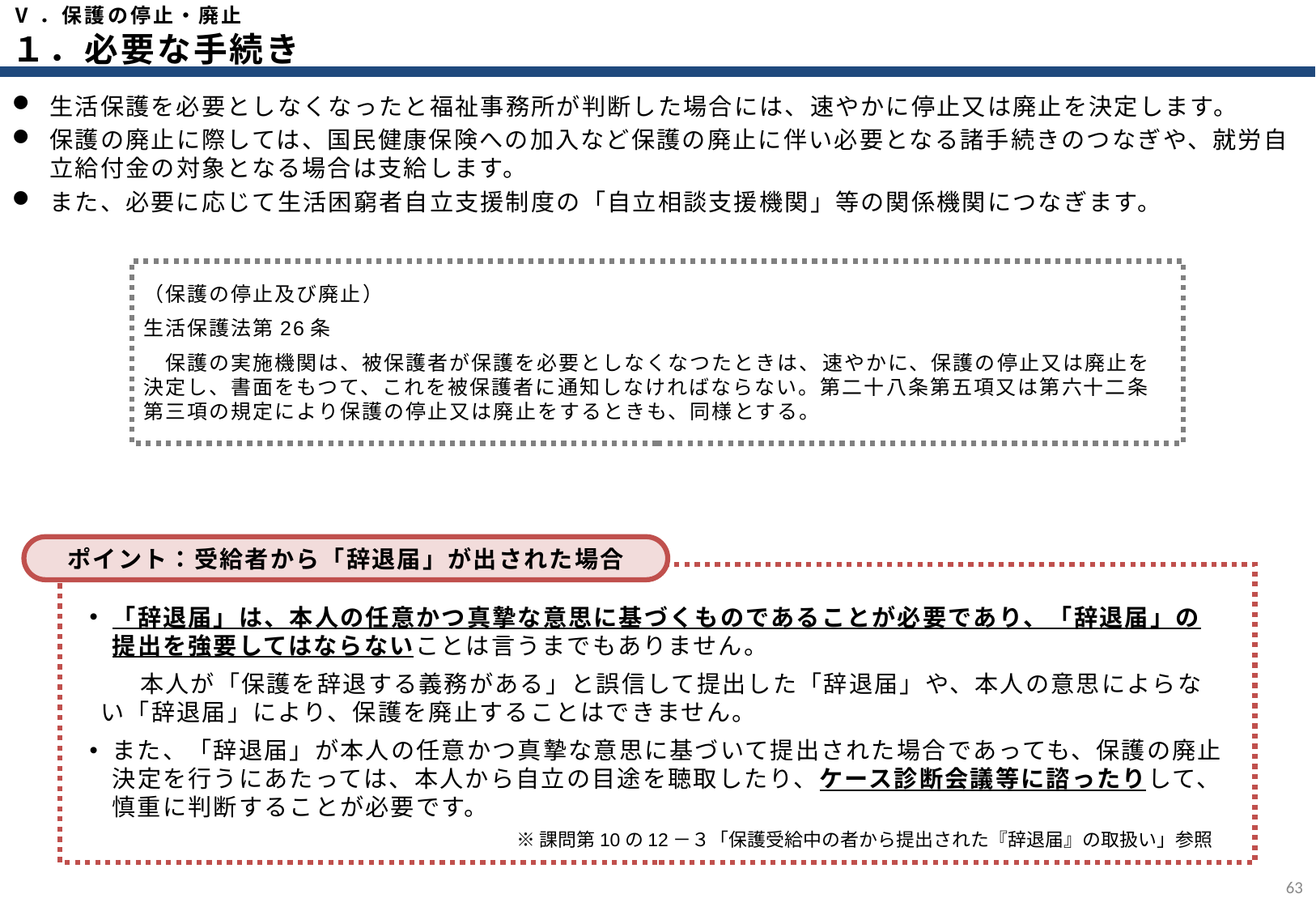

Ⅴ．保護の停止・廃止
１．必要な手続き
生活保護を必要としなくなったと福祉事務所が判断した場合には、速やかに停止又は廃止を決定します。
保護の廃止に際しては、国民健康保険への加入など保護の廃止に伴い必要となる諸手続きのつなぎや、就労自立給付金の対象となる場合は支給します。
また、必要に応じて生活困窮者自立支援制度の「自立相談支援機関」等の関係機関につなぎます。
（保護の停止及び廃止）
生活保護法第26条
　保護の実施機関は、被保護者が保護を必要としなくなつたときは、速やかに、保護の停止又は廃止を決定し、書面をもつて、これを被保護者に通知しなければならない。第二十八条第五項又は第六十二条第三項の規定により保護の停止又は廃止をするときも、同様とする。
ポイント：受給者から「辞退届」が出された場合

「辞退届」は、本人の任意かつ真摯な意思に基づくものであることが必要であり、「辞退届」の提出を強要してはならないことは言うまでもありません。
　　本人が「保護を辞退する義務がある」と誤信して提出した「辞退届」や、本人の意思によらない「辞退届」により、保護を廃止することはできません。
また、「辞退届」が本人の任意かつ真摯な意思に基づいて提出された場合であっても、保護の廃止決定を行うにあたっては、本人から自立の目途を聴取したり、ケース診断会議等に諮ったりして、慎重に判断することが必要です。
※課問第10の12－３「保護受給中の者から提出された『辞退届』の取扱い」参照
63